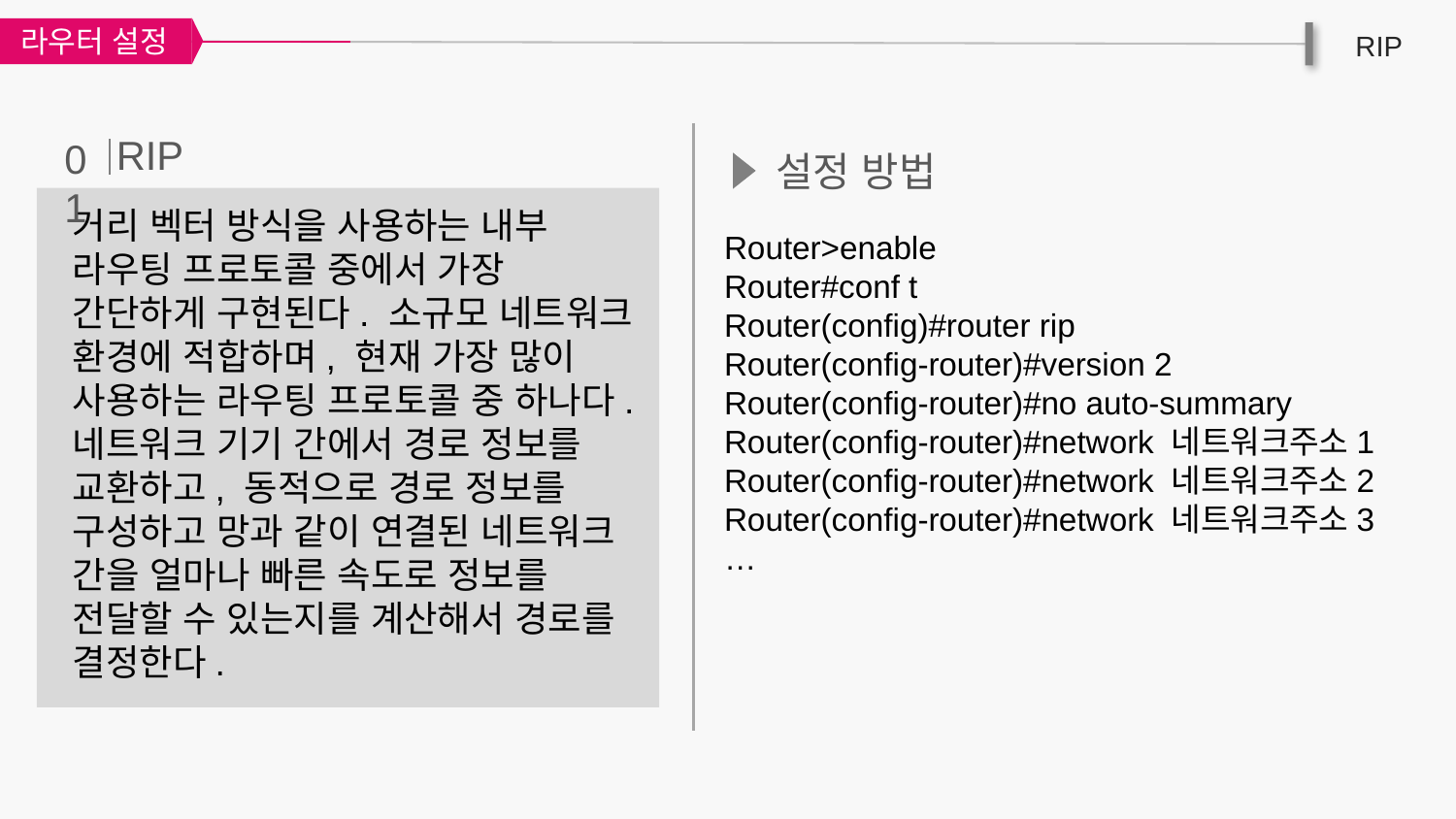

라우터 설정
RIP

RIP
01
설정 방법

거리 벡터 방식을 사용하는 내부 라우팅 프로토콜 중에서 가장 간단하게 구현된다. 소규모 네트워크 환경에 적합하며, 현재 가장 많이 사용하는 라우팅 프로토콜 중 하나다. 네트워크 기기 간에서 경로 정보를 교환하고, 동적으로 경로 정보를 구성하고 망과 같이 연결된 네트워크 간을 얼마나 빠른 속도로 정보를 전달할 수 있는지를 계산해서 경로를 결정한다.
Router>enable
Router#conf t
Router(config)#router rip
Router(config-router)#version 2
Router(config-router)#no auto-summary
Router(config-router)#network 네트워크주소1
Router(config-router)#network 네트워크주소2
Router(config-router)#network 네트워크주소3
…